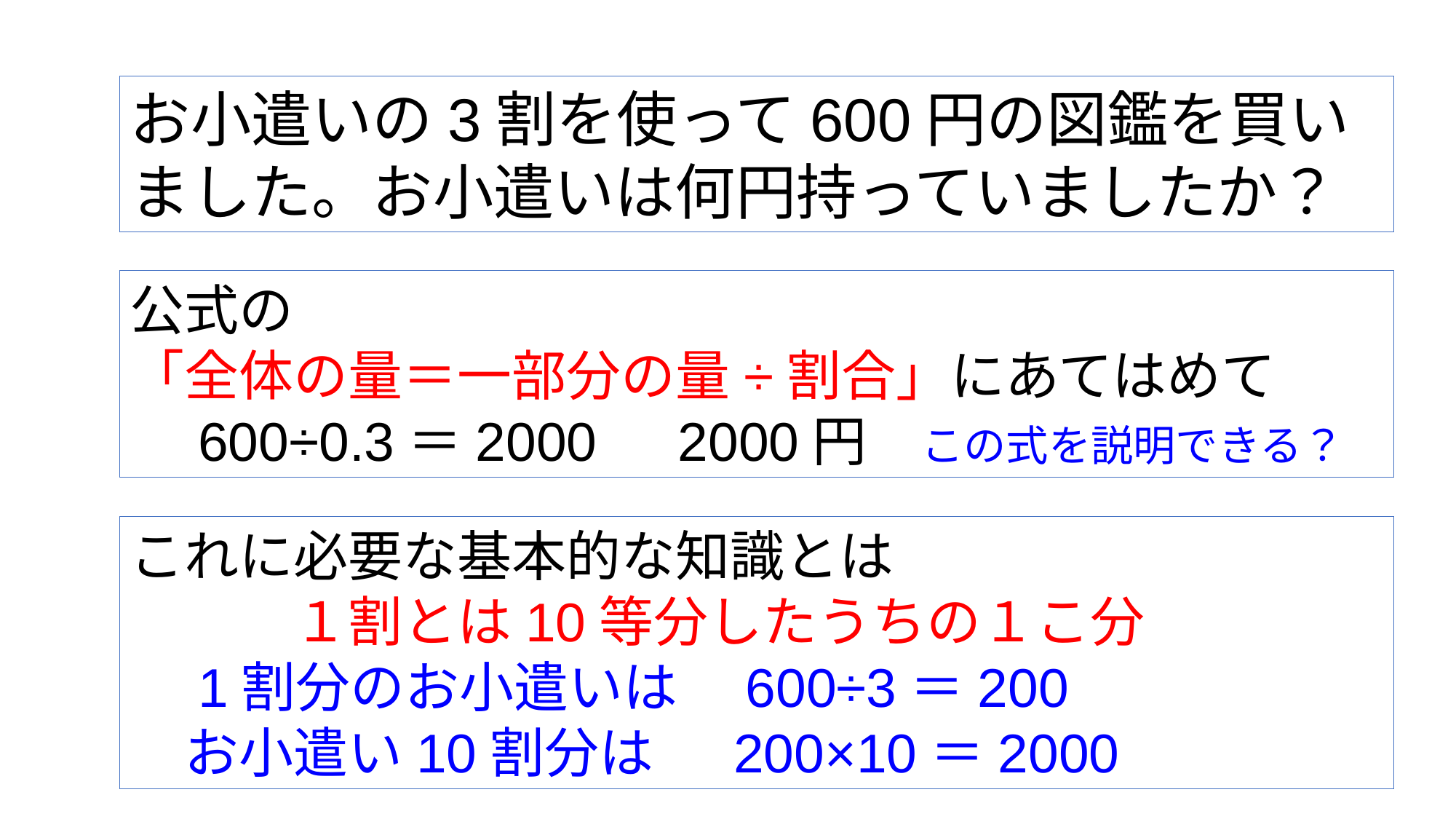

お小遣いの3割を使って600円の図鑑を買いました。お小遣いは何円持っていましたか？
公式の
「全体の量＝一部分の量÷割合」にあてはめて
　600÷0.3＝2000　2000円　この式を説明できる？
これに必要な基本的な知識とは
　　　１割とは10等分したうちの１こ分
　1割分のお小遣いは　600÷3＝200
　お小遣い10割分は　 200×10＝2000